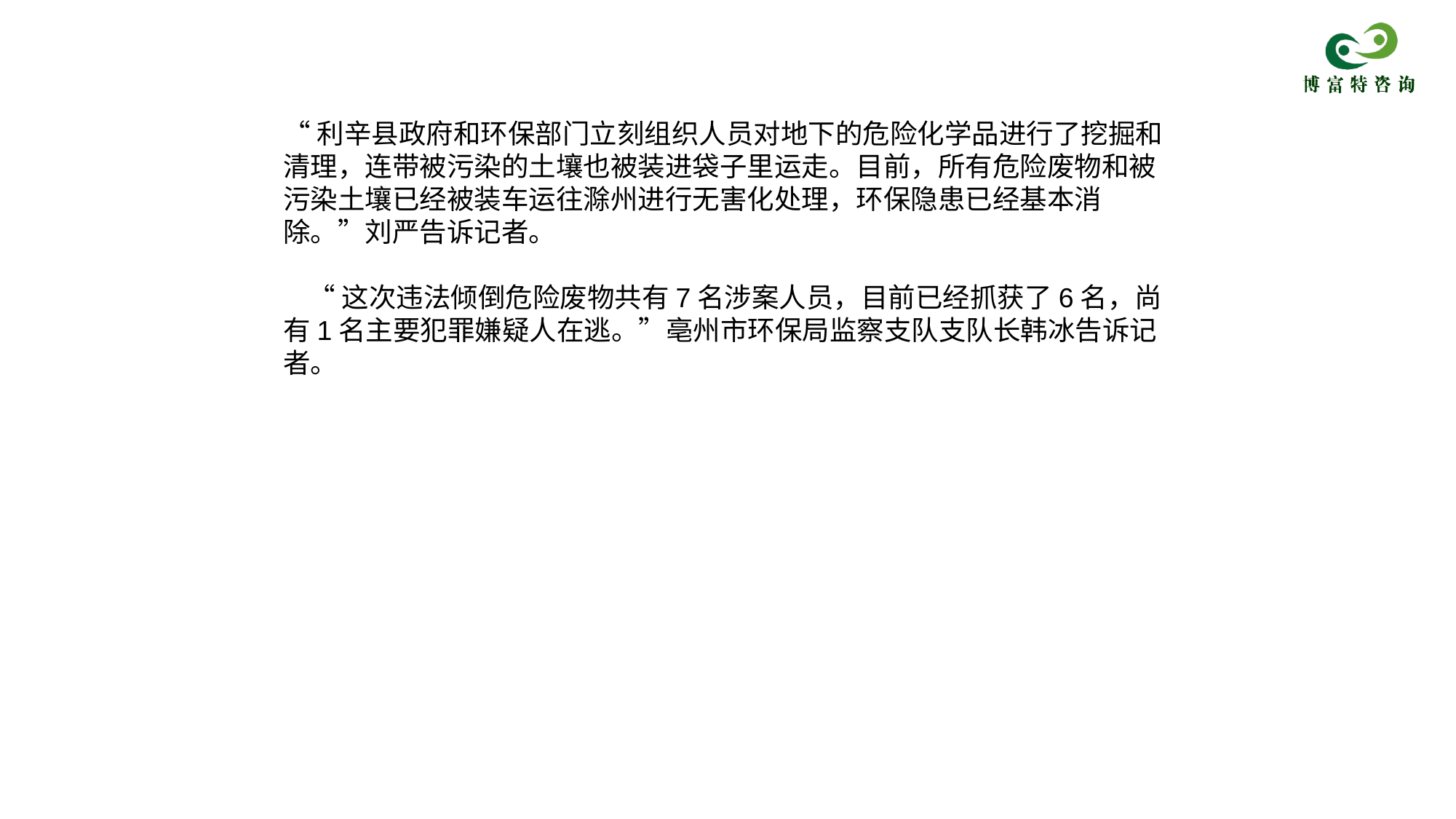

“利辛县政府和环保部门立刻组织人员对地下的危险化学品进行了挖掘和清理，连带被污染的土壤也被装进袋子里运走。目前，所有危险废物和被污染土壤已经被装车运往滁州进行无害化处理，环保隐患已经基本消除。”刘严告诉记者。

    “这次违法倾倒危险废物共有7名涉案人员，目前已经抓获了6名，尚有1名主要犯罪嫌疑人在逃。”亳州市环保局监察支队支队长韩冰告诉记者。